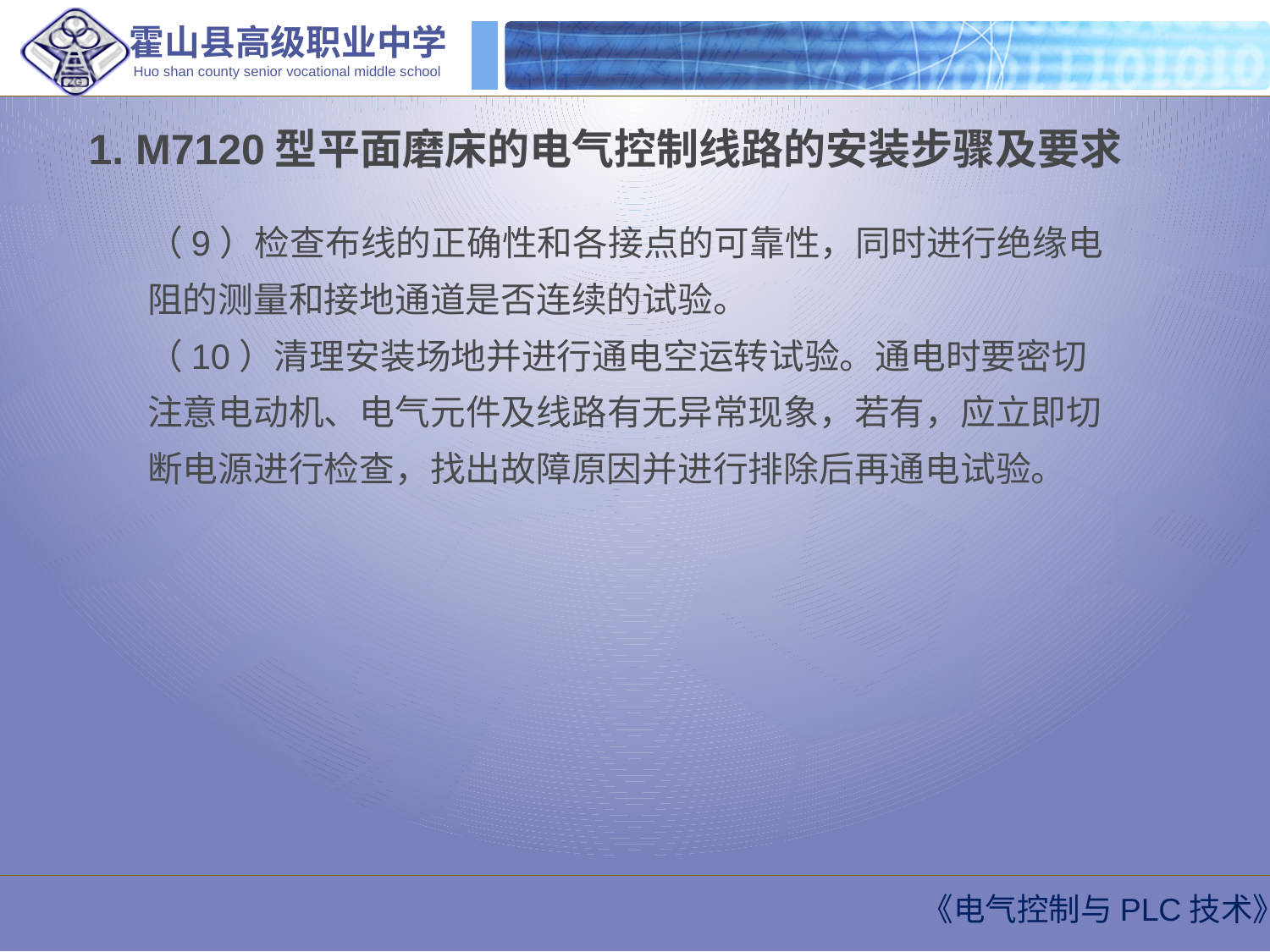

1. M7120型平面磨床的电气控制线路的安装步骤及要求
（9）检查布线的正确性和各接点的可靠性，同时进行绝缘电阻的测量和接地通道是否连续的试验。
（10）清理安装场地并进行通电空运转试验。通电时要密切注意电动机、电气元件及线路有无异常现象，若有，应立即切断电源进行检查，找出故障原因并进行排除后再通电试验。